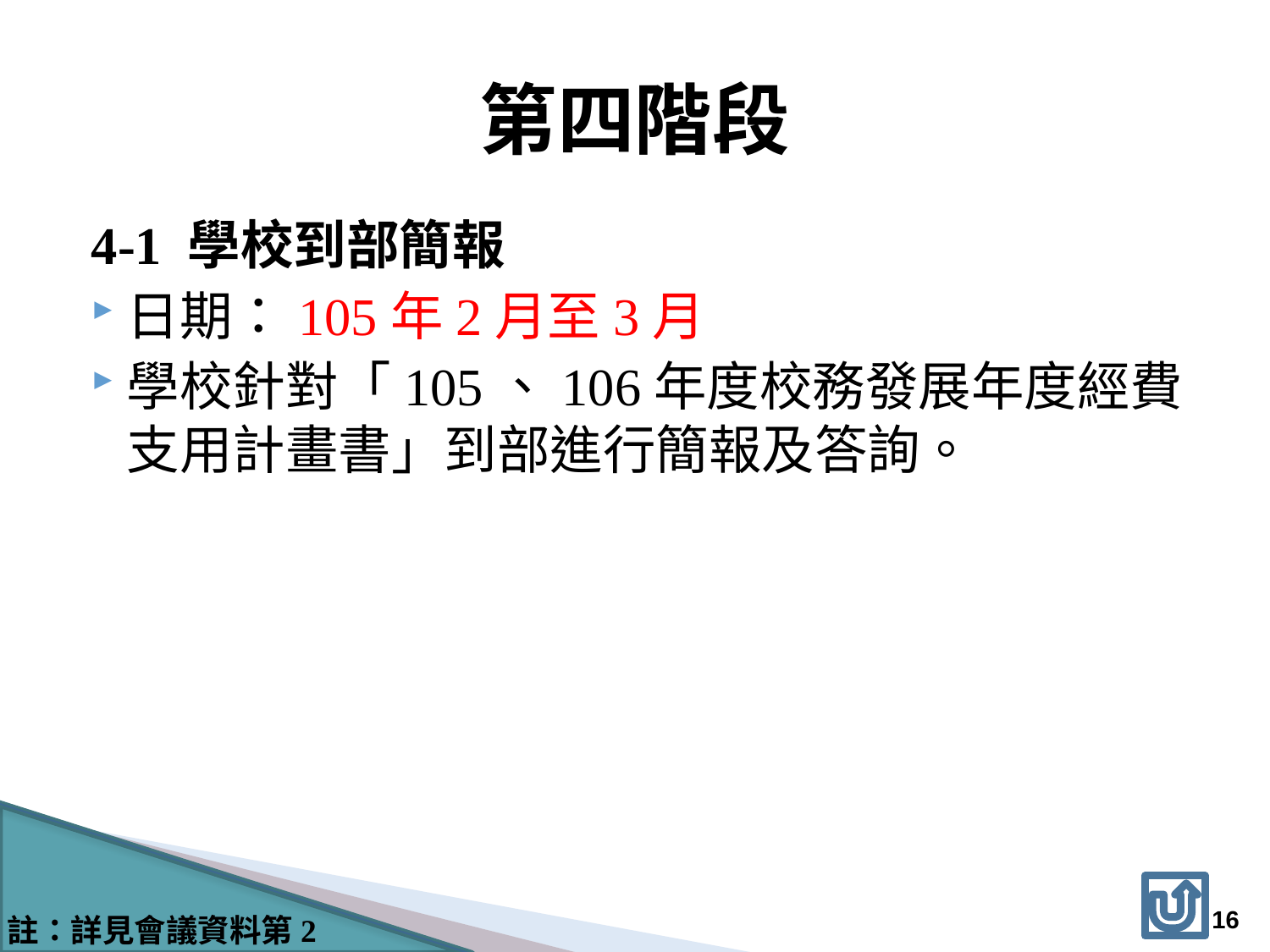

# 第四階段
4-1 學校到部簡報
日期：105年2月至3月
學校針對「105、106年度校務發展年度經費支用計畫書」到部進行簡報及答詢。

16
註：詳見會議資料第2頁